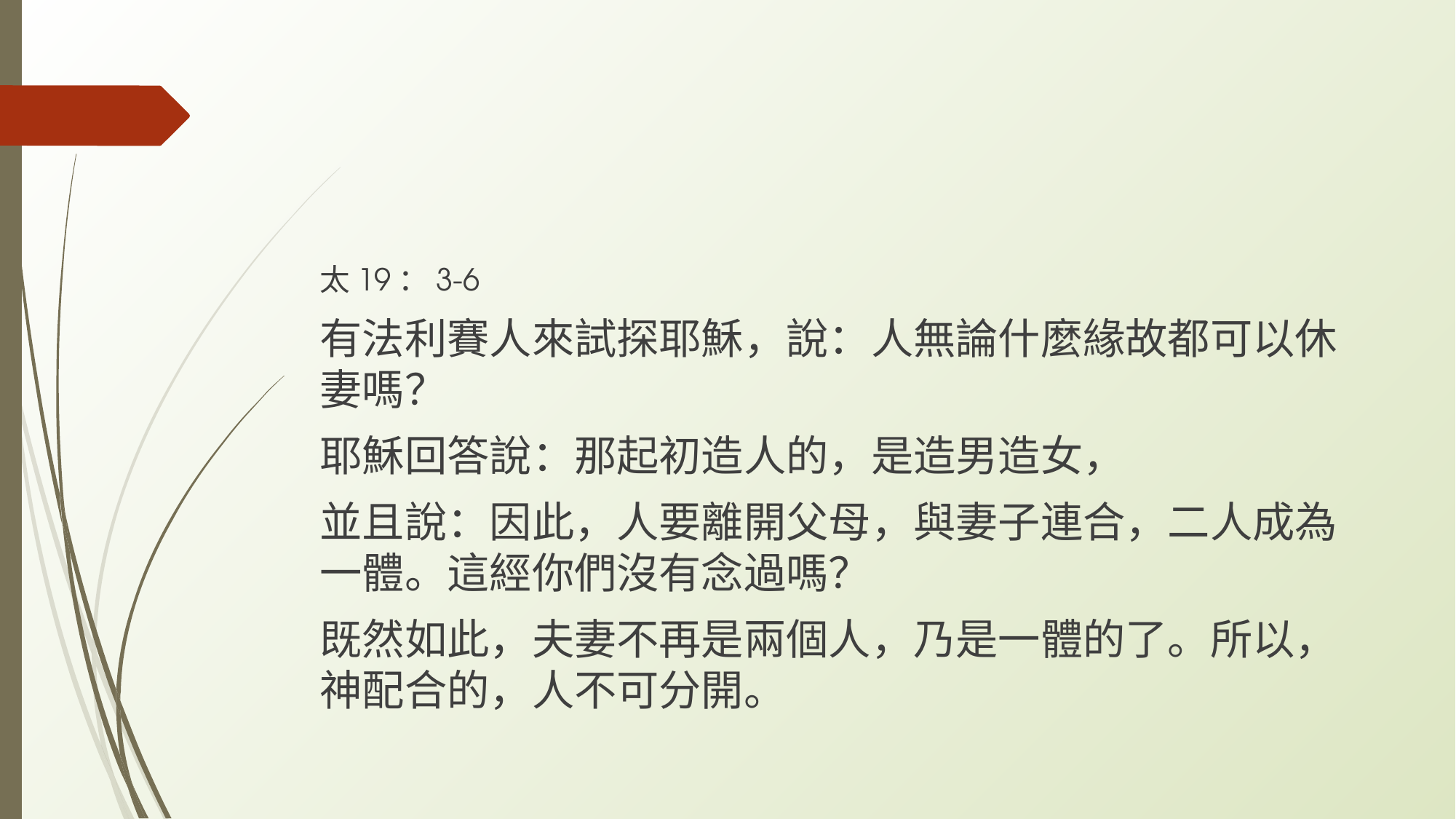

#
太19：3-6
有法利賽人來試探耶穌，說：人無論什麼緣故都可以休妻嗎？
耶穌回答說：那起初造人的，是造男造女，
並且說：因此，人要離開父母，與妻子連合，二人成為一體。這經你們沒有念過嗎？
既然如此，夫妻不再是兩個人，乃是一體的了。所以，神配合的，人不可分開。